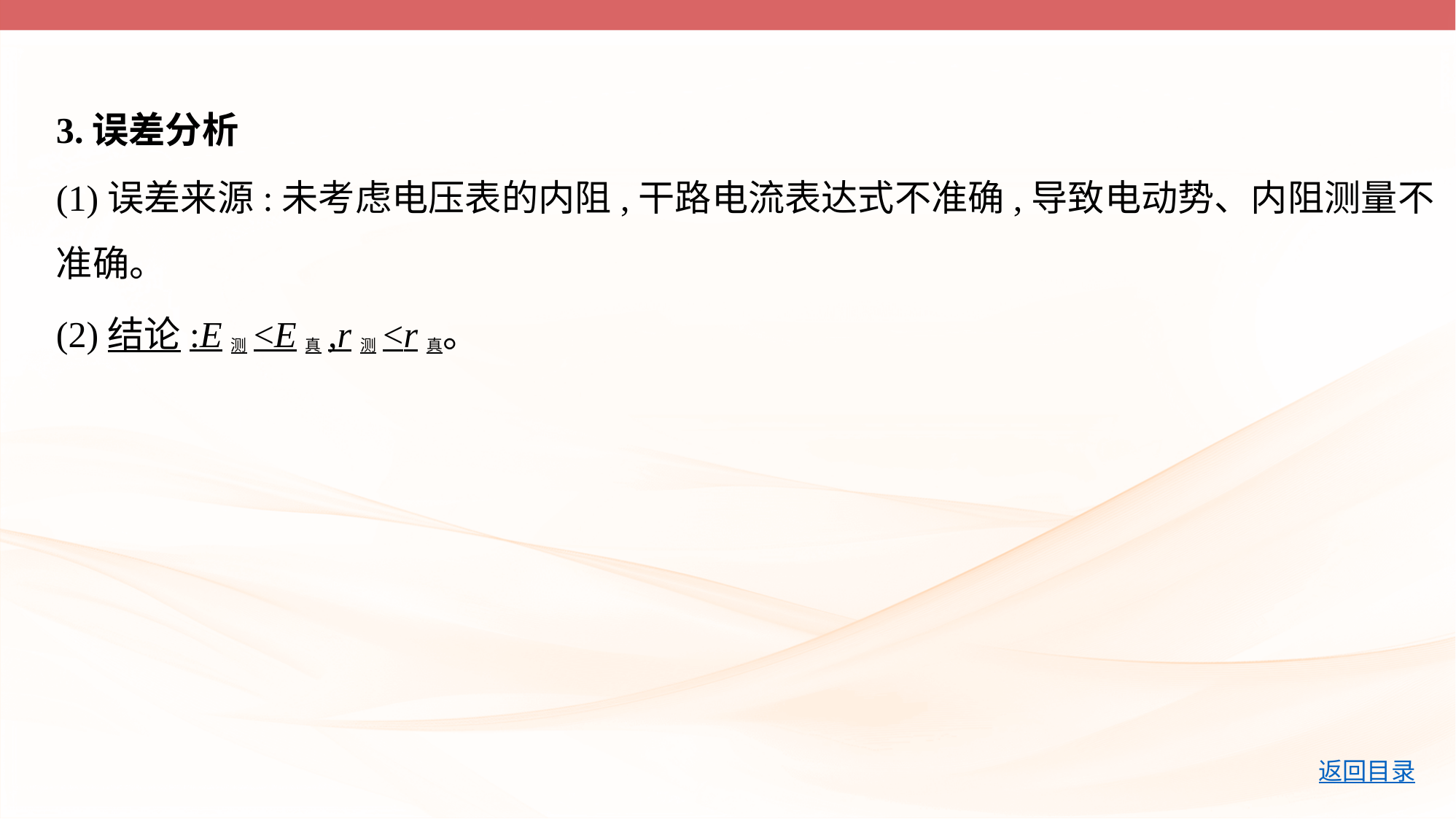

3.误差分析
(1)误差来源:未考虑电压表的内阻,干路电流表达式不准确,导致电动势、内阻测量不
准确。
(2)结论:E测<E真,r测<r真。